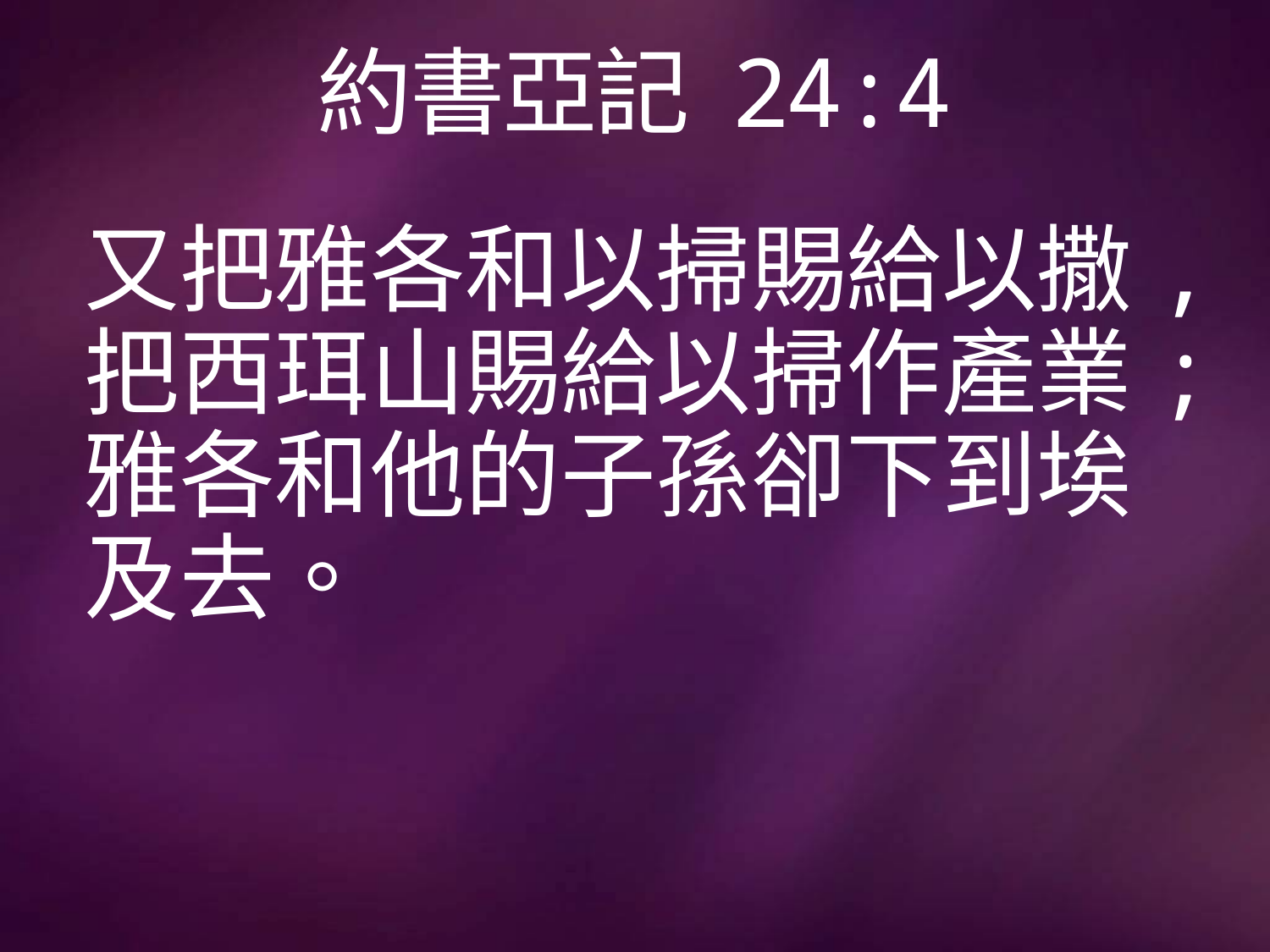

# 約書亞記 24:4
又把雅各和以掃賜給以撒,把西珥山賜給以掃作產業;雅各和他的子孫卻下到埃及去。